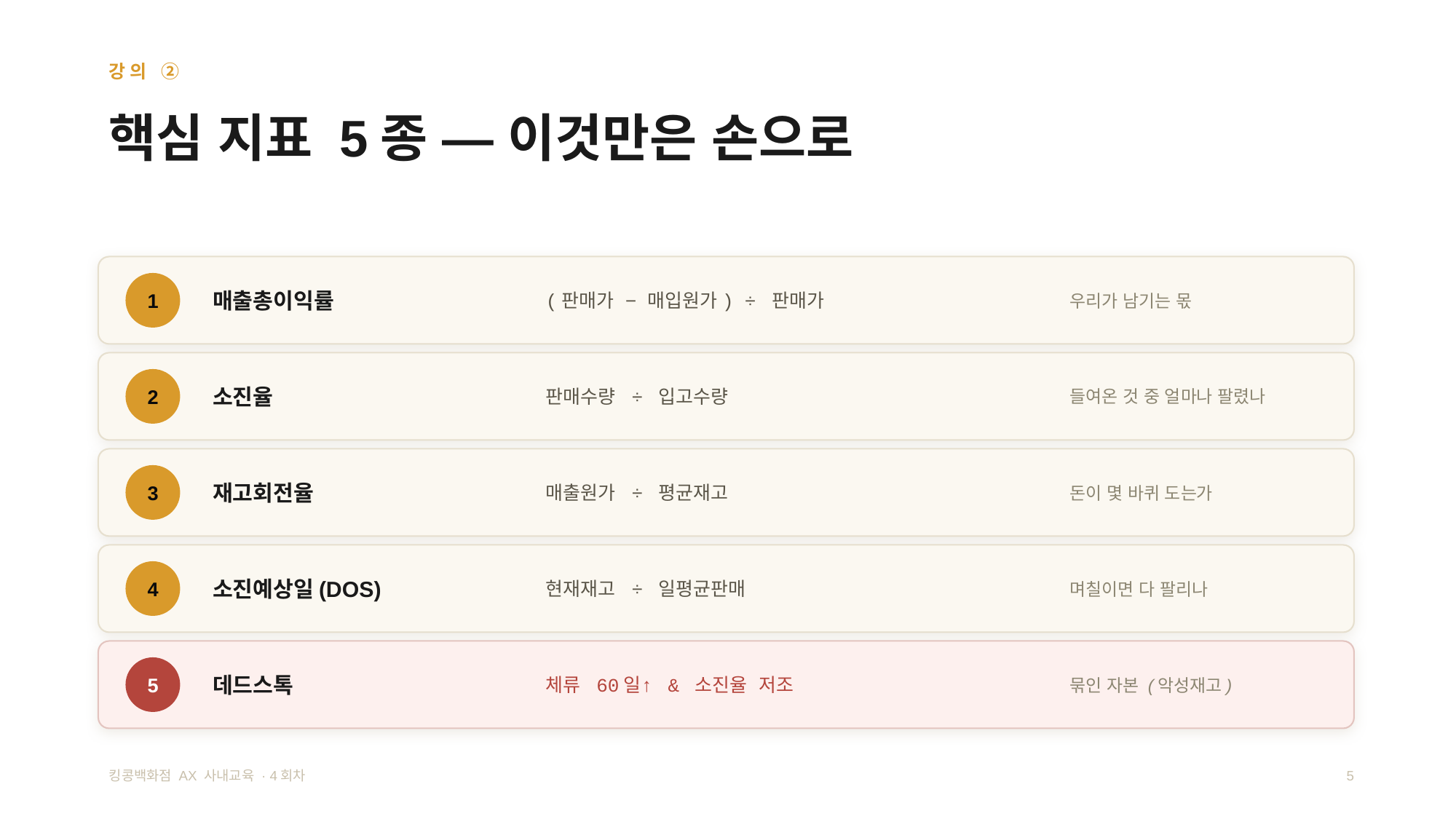

강의 ②
핵심 지표 5종 — 이것만은 손으로

매출총이익률
(판매가 − 매입원가) ÷ 판매가
우리가 남기는 몫

1

소진율
판매수량 ÷ 입고수량
들여온 것 중 얼마나 팔렸나

2

재고회전율
매출원가 ÷ 평균재고
돈이 몇 바퀴 도는가

3

소진예상일(DOS)
현재재고 ÷ 일평균판매
며칠이면 다 팔리나

4

데드스톡
체류 60일↑ & 소진율 저조
묶인 자본 (악성재고)

5
킹콩백화점 AX 사내교육 · 4회차
5